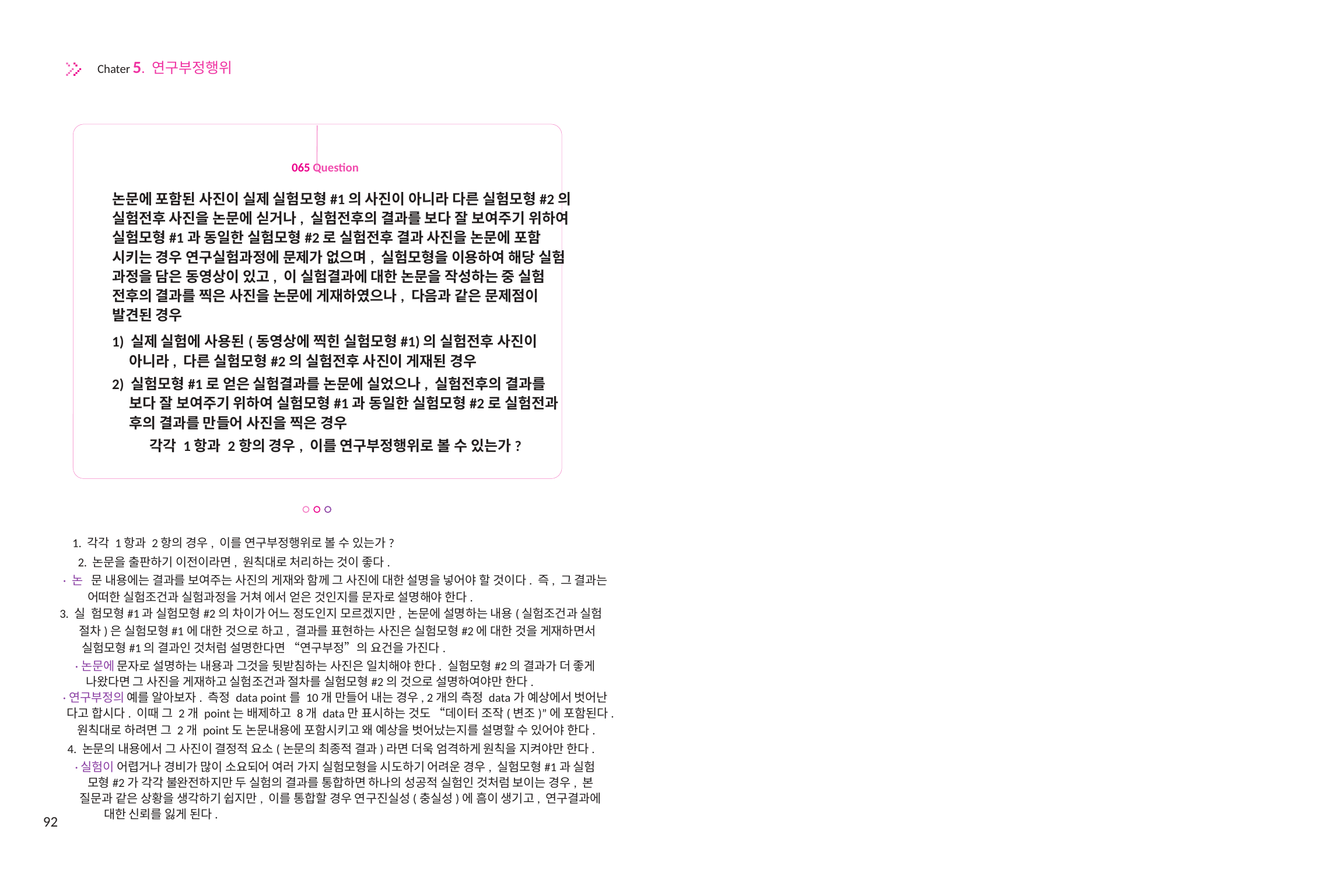

Chater 5. 연구부정행위

065 Question

논문에 포함된 사진이 실제 실험모형#1의 사진이 아니라 다른 실험모형#2의
실험전후 사진을 논문에 싣거나, 실험전후의 결과를 보다 잘 보여주기 위하여
실험모형#1과 동일한 실험모형#2로 실험전후 결과 사진을 논문에 포함
시키는 경우 연구실험과정에 문제가 없으며, 실험모형을 이용하여 해당 실험
과정을 담은 동영상이 있고, 이 실험결과에 대한 논문을 작성하는 중 실험
전후의 결과를 찍은 사진을 논문에 게재하였으나, 다음과 같은 문제점이
발견된 경우
1) 실제 실험에 사용된(동영상에 찍힌 실험모형#1)의 실험전후 사진이
아니라, 다른 실험모형#2의 실험전후 사진이 게재된 경우
2) 실험모형#1로 얻은 실험결과를 논문에 실었으나, 실험전후의 결과를
보다 잘 보여주기 위하여 실험모형#1과 동일한 실험모형#2로 실험전과
후의 결과를 만들어 사진을 찍은 경우
각각 1항과 2항의 경우, 이를 연구부정행위로 볼 수 있는가?

1. 각각 1항과 2항의 경우, 이를 연구부정행위로 볼 수 있는가?
2. 논문을 출판하기 이전이라면, 원칙대로 처리하는 것이 좋다.
· 논   문 내용에는 결과를 보여주는 사진의 게재와 함께 그 사진에 대한 설명을 넣어야 할 것이다. 즉, 그 결과는
어떠한 실험조건과 실험과정을 거쳐 에서 얻은 것인지를 문자로 설명해야 한다.
3. 실  험모형#1과 실험모형#2의 차이가 어느 정도인지 모르겠지만, 논문에 설명하는 내용(실험조건과 실험
절차)은 실험모형#1에 대한 것으로 하고, 결과를 표현하는 사진은 실험모형#2에 대한 것을 게재하면서
실험모형#1의 결과인 것처럼 설명한다면 “연구부정”의 요건을 가진다.
·논문에 문자로 설명하는 내용과 그것을 뒷받침하는 사진은 일치해야 한다. 실험모형#2의 결과가 더 좋게
나왔다면 그 사진을 게재하고 실험조건과 절차를 실험모형#2의 것으로 설명하여야만 한다.
·연구부정의 예를 알아보자. 측정 data point를 10개 만들어 내는 경우, 2개의 측정 data가 예상에서 벗어난
다고 합시다. 이때 그 2개 point는 배제하고 8개 data만 표시하는 것도 “데이터 조작(변조)”에 포함된다.
원칙대로 하려면 그 2개 point도 논문내용에 포함시키고 왜 예상을 벗어났는지를 설명할 수 있어야 한다.
4. 논문의 내용에서 그 사진이 결정적 요소(논문의 최종적 결과)라면 더욱 엄격하게 원칙을 지켜야만 한다.
·실험이 어렵거나 경비가 많이 소요되어 여러 가지 실험모형을 시도하기 어려운 경우, 실험모형#1과 실험
모형#2가 각각 불완전하지만 두 실험의 결과를 통합하면 하나의 성공적 실험인 것처럼 보이는 경우, 본
질문과 같은 상황을 생각하기 쉽지만, 이를 통합할 경우 연구진실성(충실성)에 흠이 생기고, 연구결과에
대한 신뢰를 잃게 된다.
92